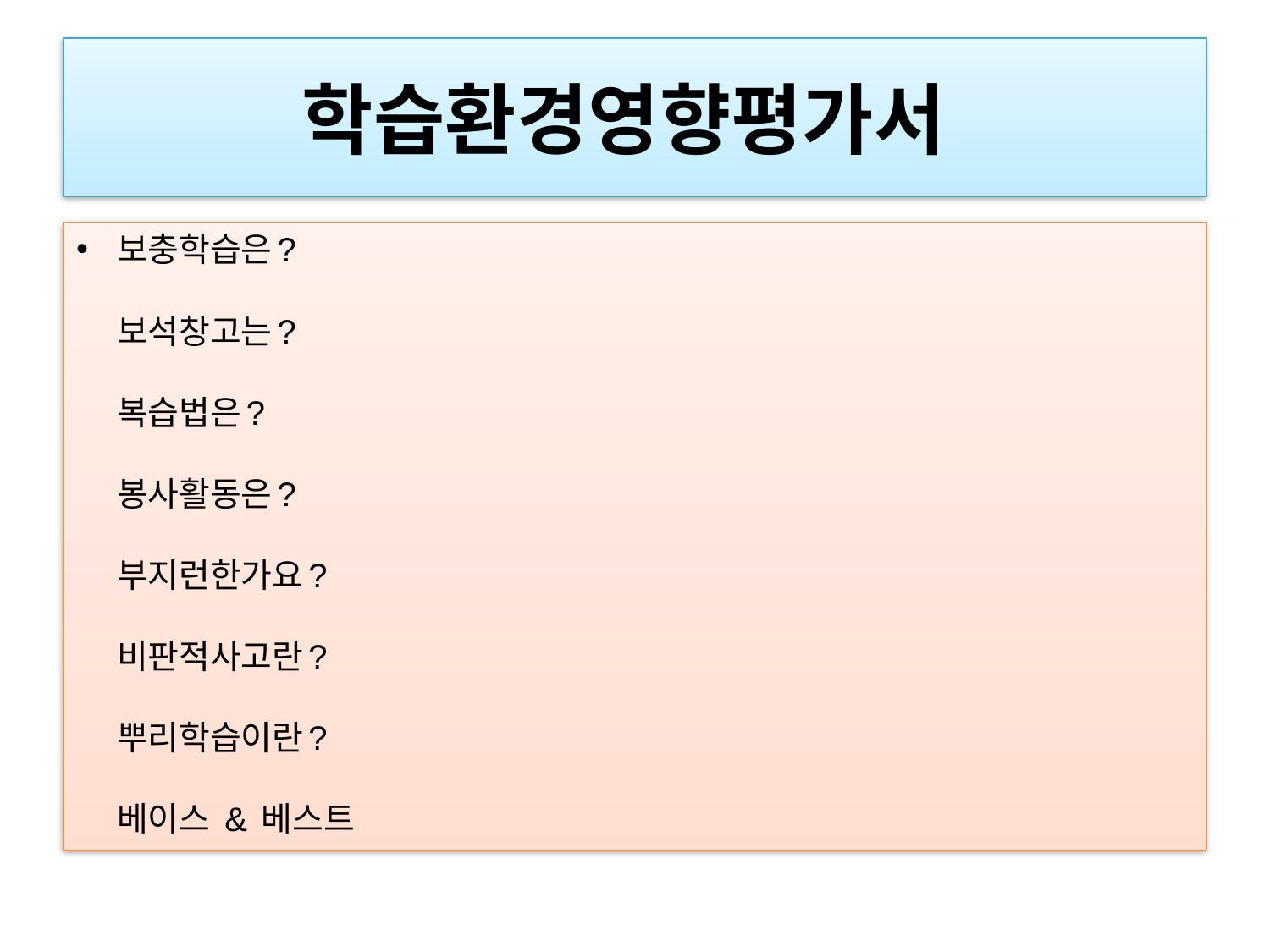

# 학습환경영향평가서
보충학습은?
보석창고는?
복습법은?
봉사활동은?
부지런한가요?
비판적사고란?
뿌리학습이란?
베이스 & 베스트